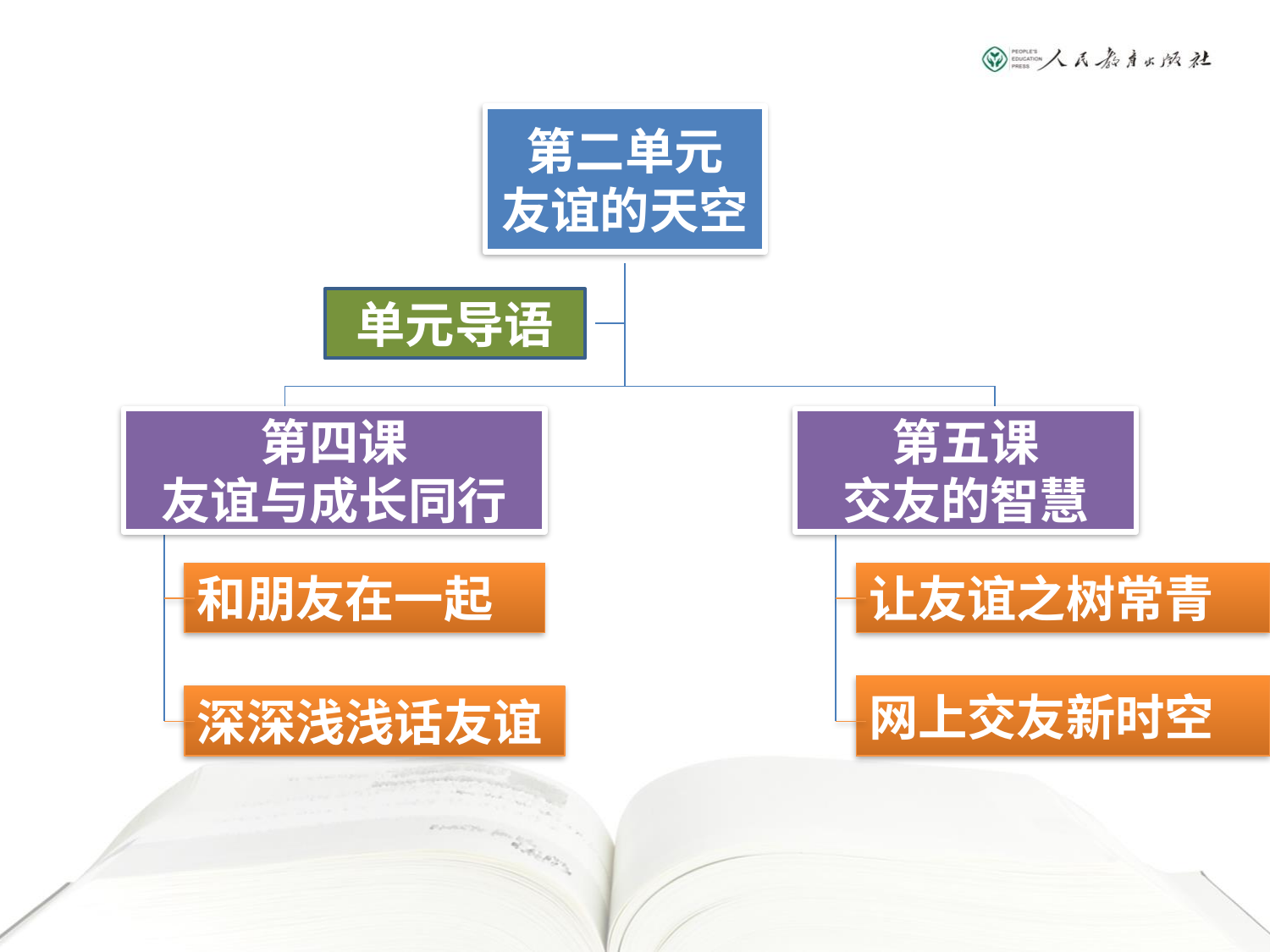

第二单元
友谊的天空
单元导语
第四课
友谊与成长同行
第五课
交友的智慧
和朋友在一起
让友谊之树常青
网上交友新时空
深深浅浅话友谊